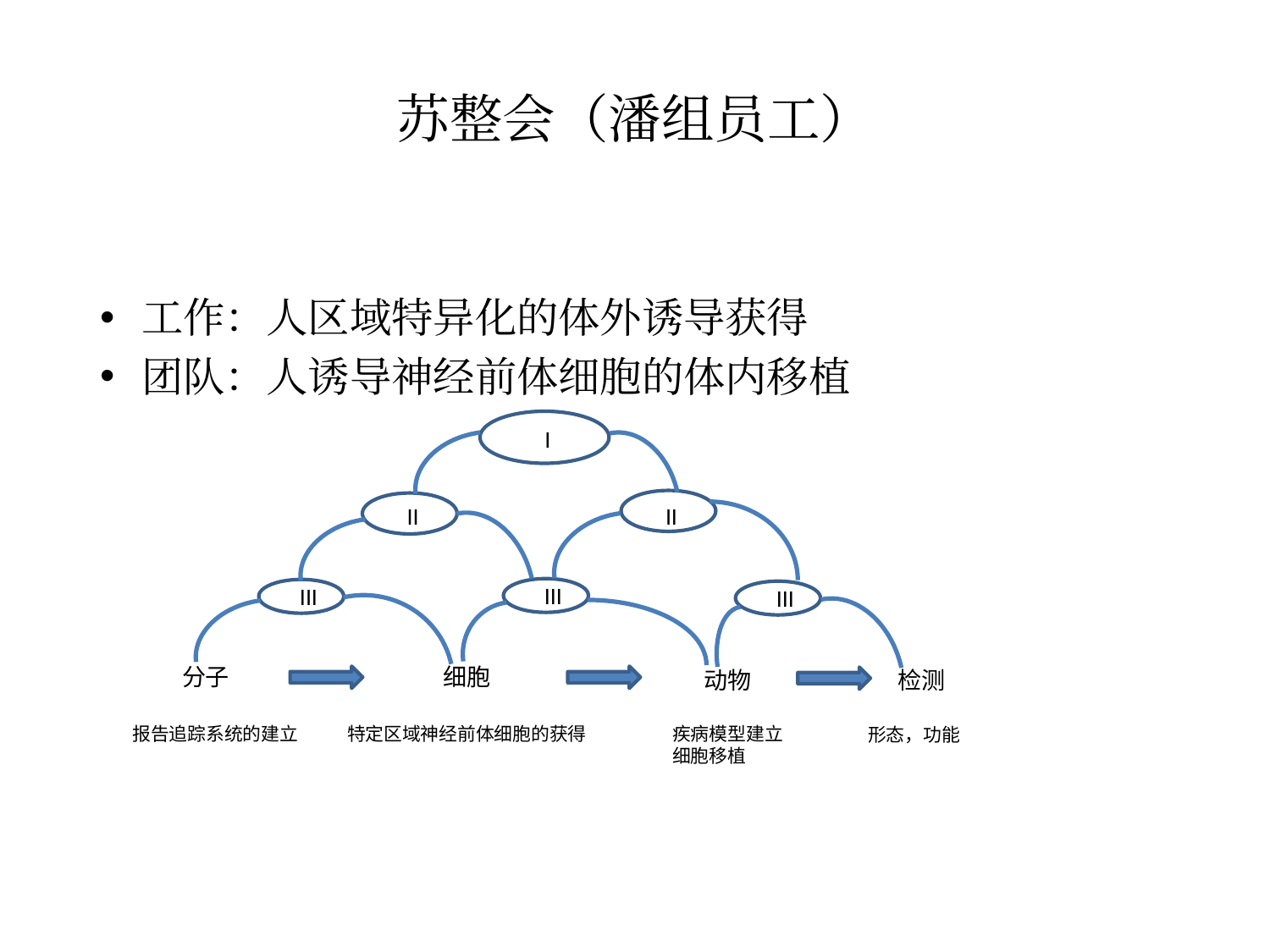

# 苏整会（潘组员工）
工作：人区域特异化的体外诱导获得
团队：人诱导神经前体细胞的体内移植

I

II
II

III
III
III

分子
细胞
动物
检测

报告追踪系统的建立
特定区域神经前体细胞的获得
疾病模型建立
细胞移植
形态，功能